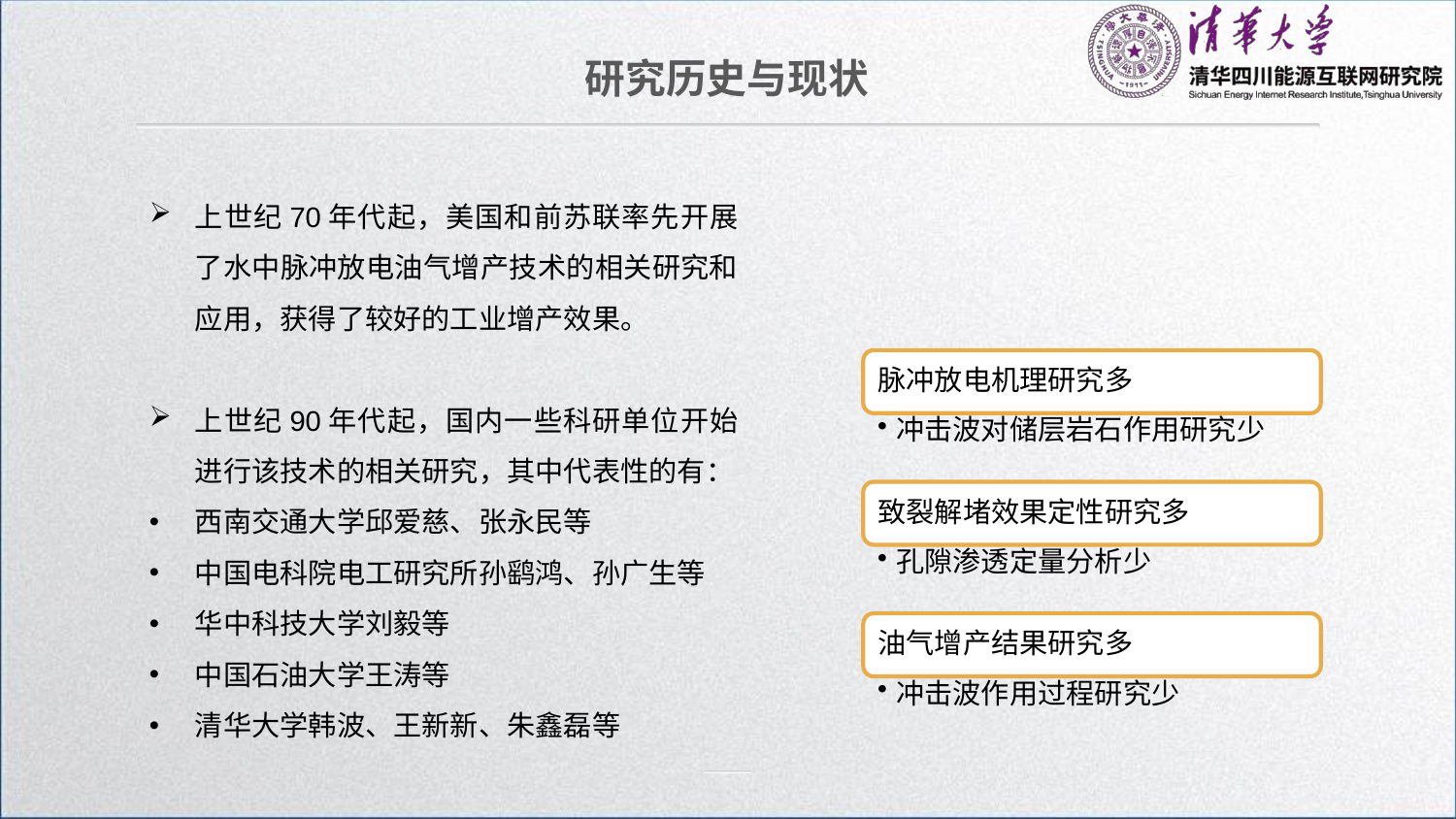

研究历史与现状
上世纪70年代起，美国和前苏联率先开展了水中脉冲放电油气增产技术的相关研究和应用，获得了较好的工业增产效果。

上世纪90年代起，国内一些科研单位开始进行该技术的相关研究，其中代表性的有：
西南交通大学邱爱慈、张永民等
中国电科院电工研究所孙鹞鸿、孙广生等
华中科技大学刘毅等
中国石油大学王涛等
清华大学韩波、王新新、朱鑫磊等
脉冲放电机理研究多
冲击波对储层岩石作用研究少
致裂解堵效果定性研究多
孔隙渗透定量分析少
油气增产结果研究多
冲击波作用过程研究少